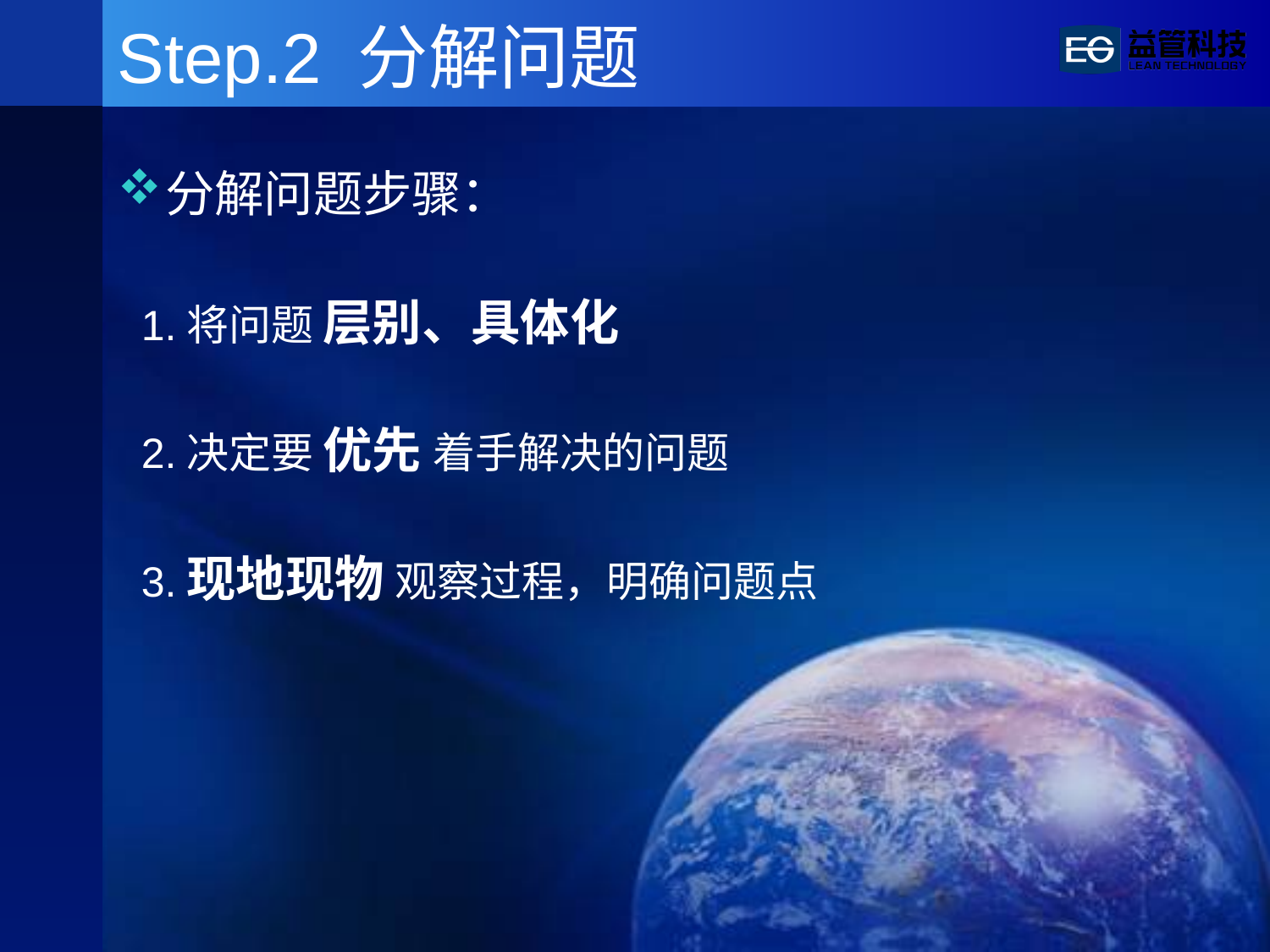

# Step.2 分解问题
分解问题步骤：

  1.将问题 层别、具体化

  2.决定要 优先 着手解决的问题

  3.现地现物 观察过程，明确问题点